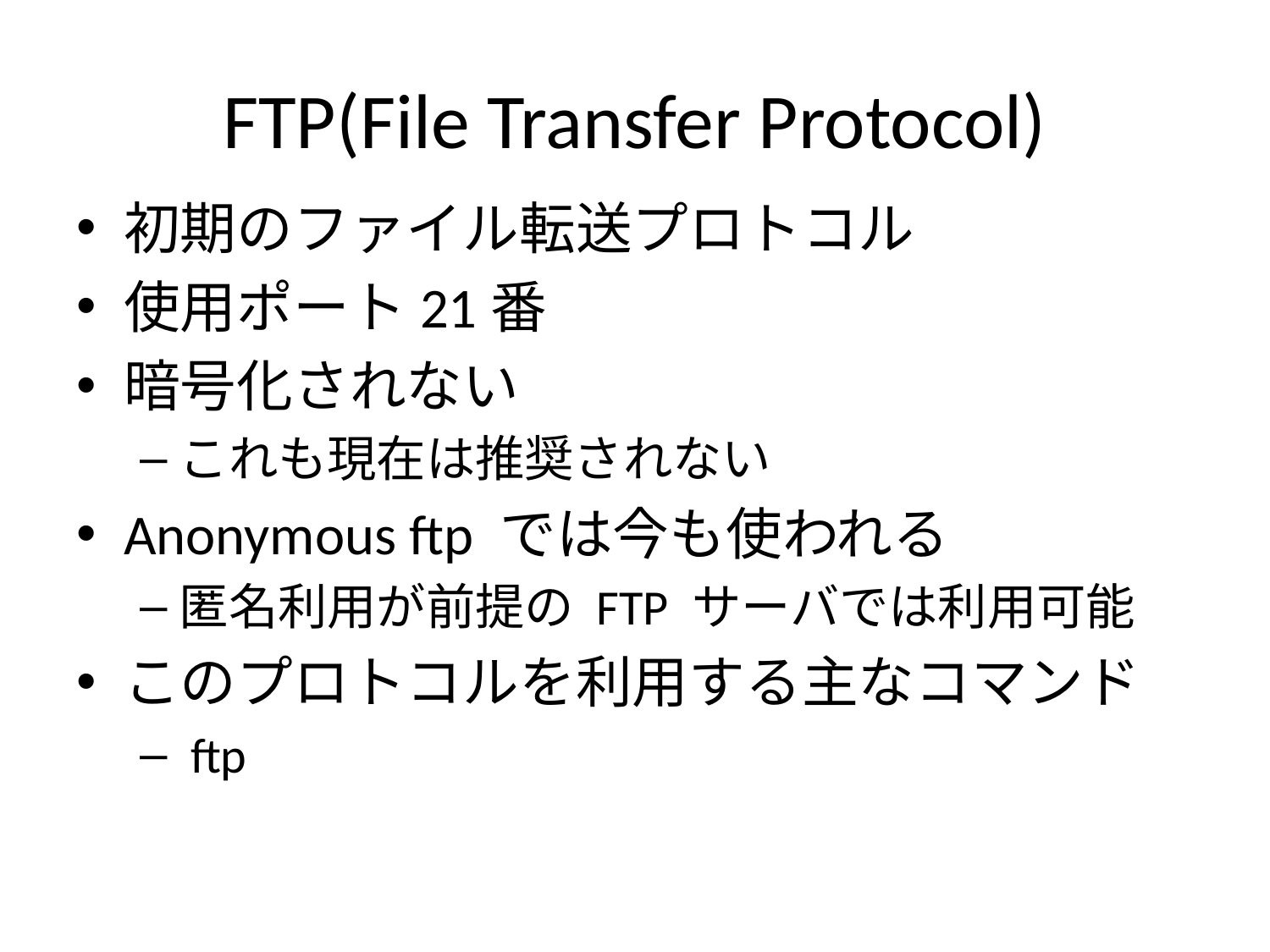

# FTP(File Transfer Protocol)
初期のファイル転送プロトコル
使用ポート21番
暗号化されない
これも現在は推奨されない
Anonymous ftp では今も使われる
匿名利用が前提の FTP サーバでは利用可能
このプロトコルを利用する主なコマンド
 ftp